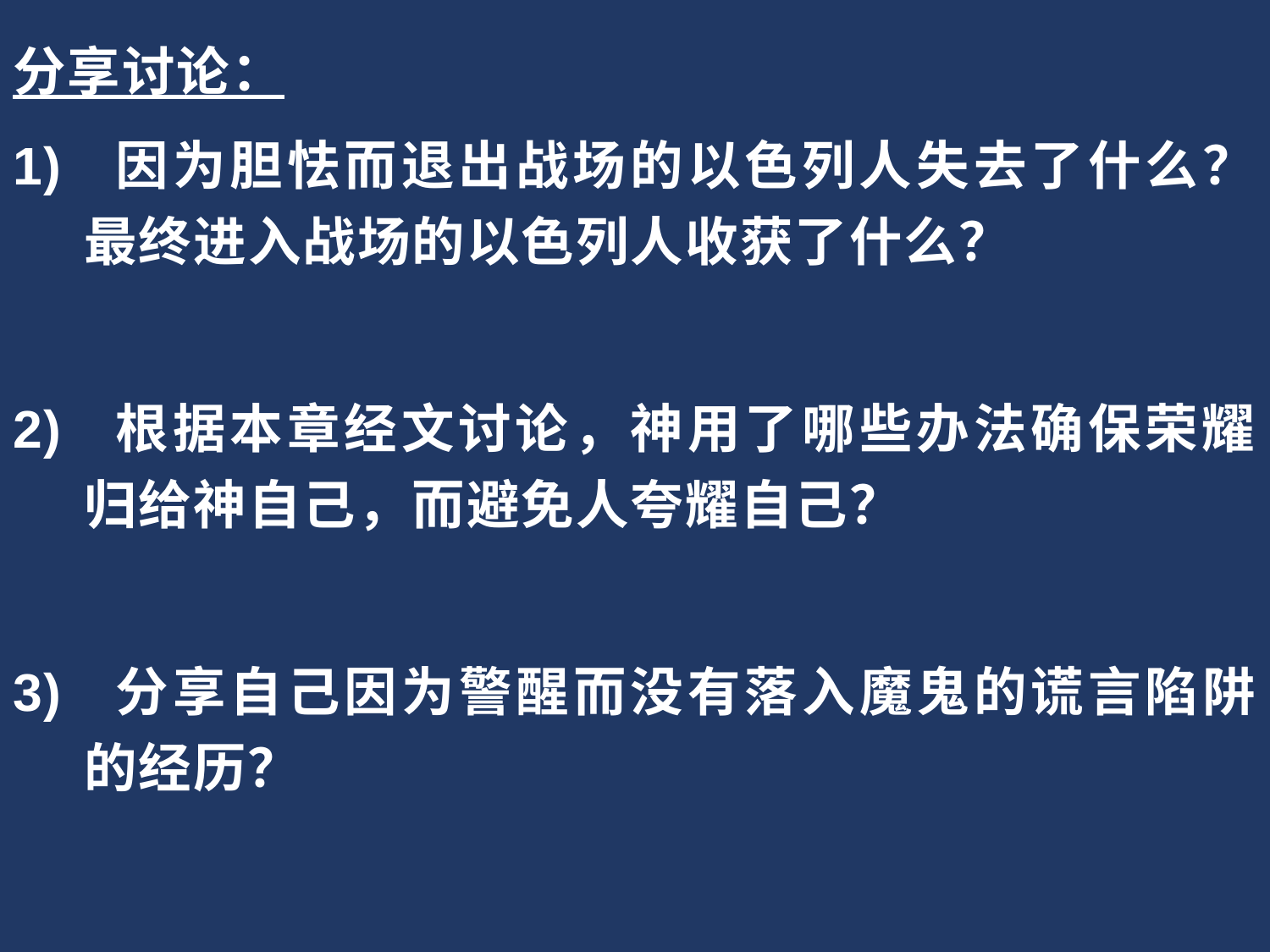

分享讨论：
 因为胆怯而退出战场的以色列人失去了什么？最终进入战场的以色列人收获了什么？

 根据本章经文讨论，神用了哪些办法确保荣耀归给神自己，而避免人夸耀自己？

 分享自己因为警醒而没有落入魔鬼的谎言陷阱的经历？